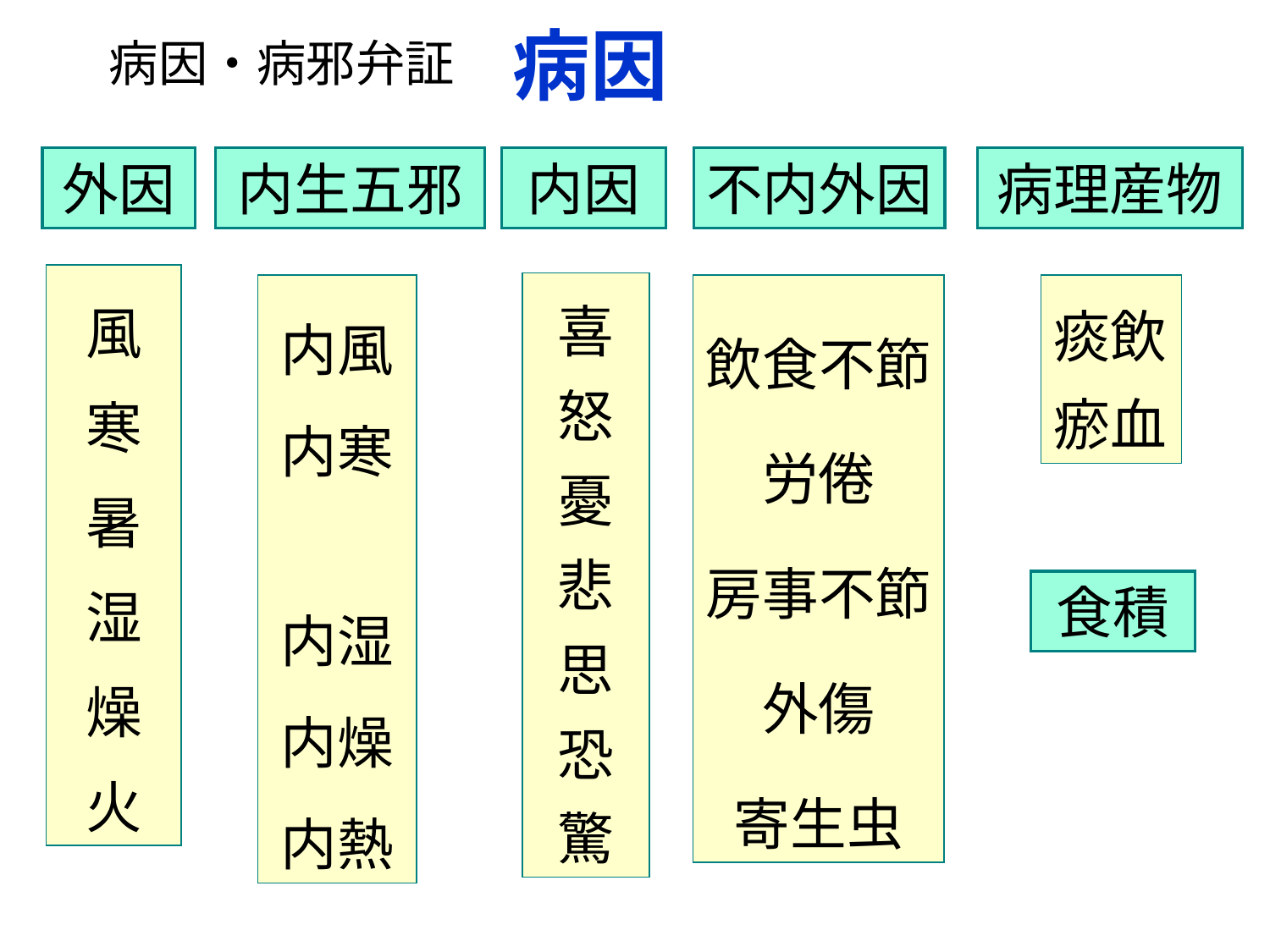

# 病因
病因・病邪弁証
外因
内生五邪
内因
不内外因
病理産物
風
寒
暑
湿
燥
火
喜
怒
憂
悲
思
恐
驚
内風
内寒

内湿
内燥
内熱
飲食不節
労倦
房事不節
外傷
寄生虫
痰飲
瘀血
食積